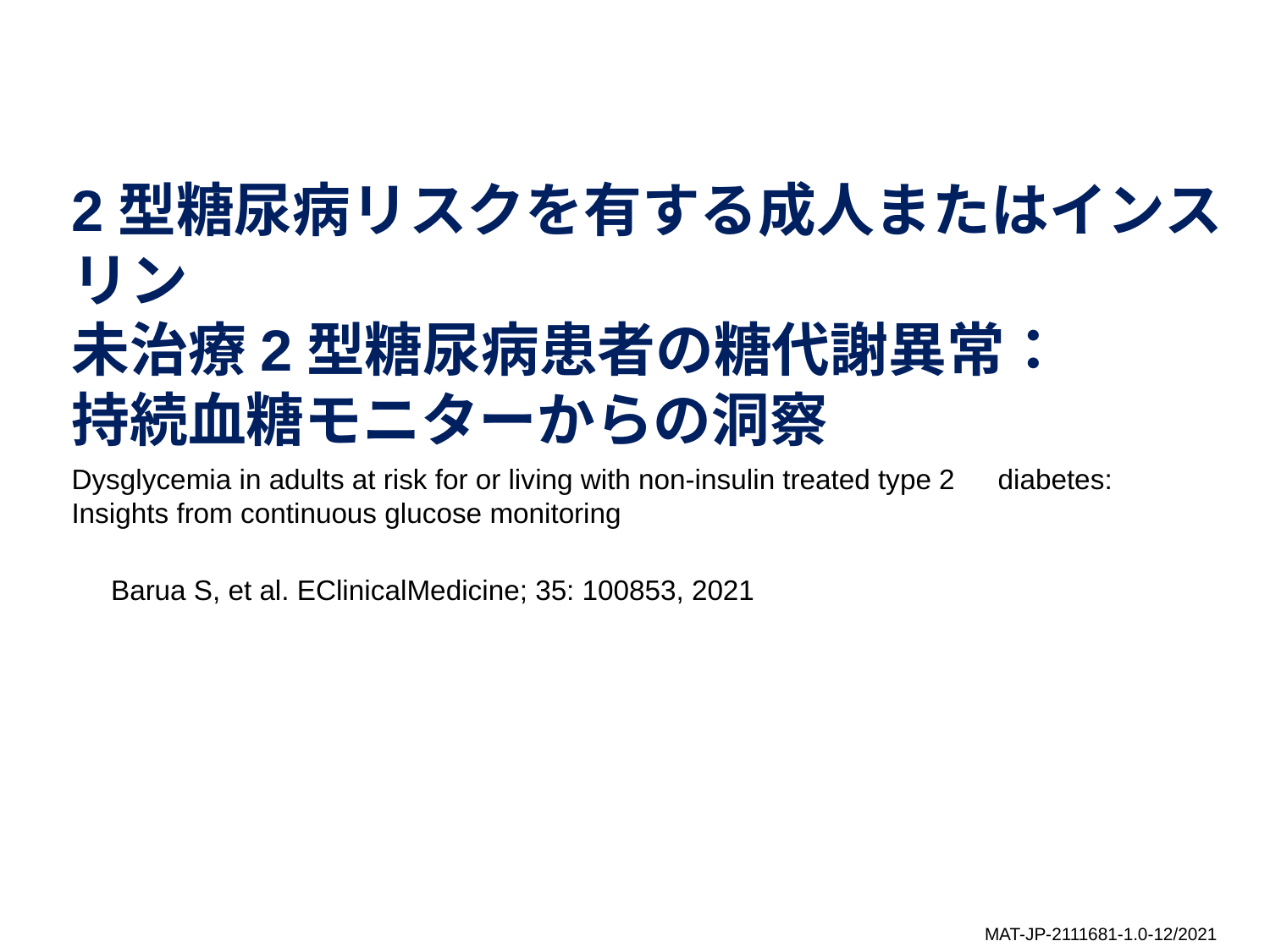

2型糖尿病リスクを有する成人またはインスリン
未治療2型糖尿病患者の糖代謝異常：
持続血糖モニターからの洞察
Dysglycemia in adults at risk for or living with non-insulin treated type 2　diabetes: Insights from continuous glucose monitoring
Barua S, et al. EClinicalMedicine; 35: 100853, 2021
MAT-JP-2111681-1.0-12/2021